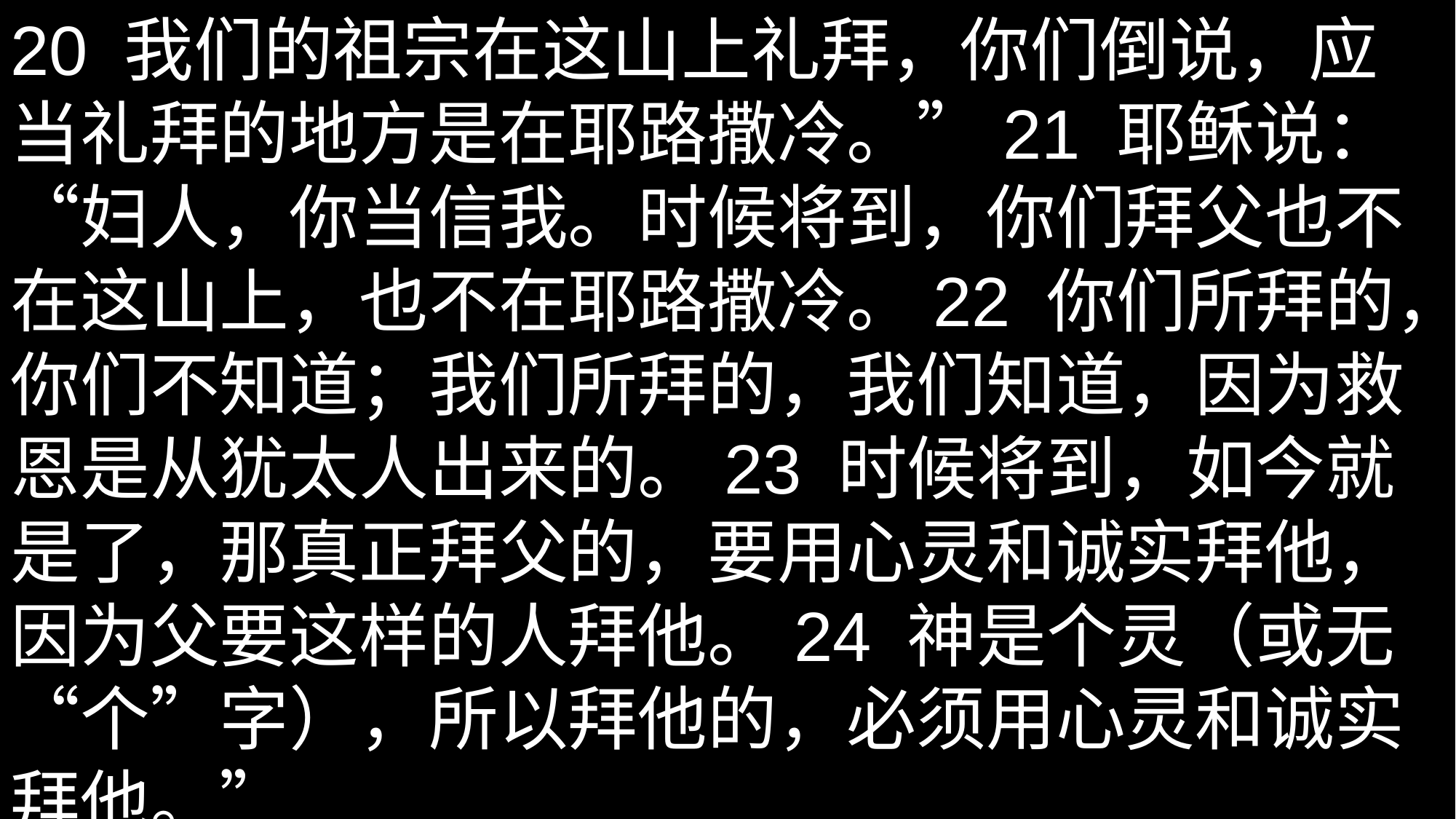

20 我们的祖宗在这山上礼拜，你们倒说，应当礼拜的地方是在耶路撒冷。”21 耶稣说：“妇人，你当信我。时候将到，你们拜父也不在这山上，也不在耶路撒冷。22 你们所拜的，你们不知道；我们所拜的，我们知道，因为救恩是从犹太人出来的。23 时候将到，如今就是了，那真正拜父的，要用心灵和诚实拜他，因为父要这样的人拜他。24 神是个灵（或无“个”字），所以拜他的，必须用心灵和诚实拜他。”